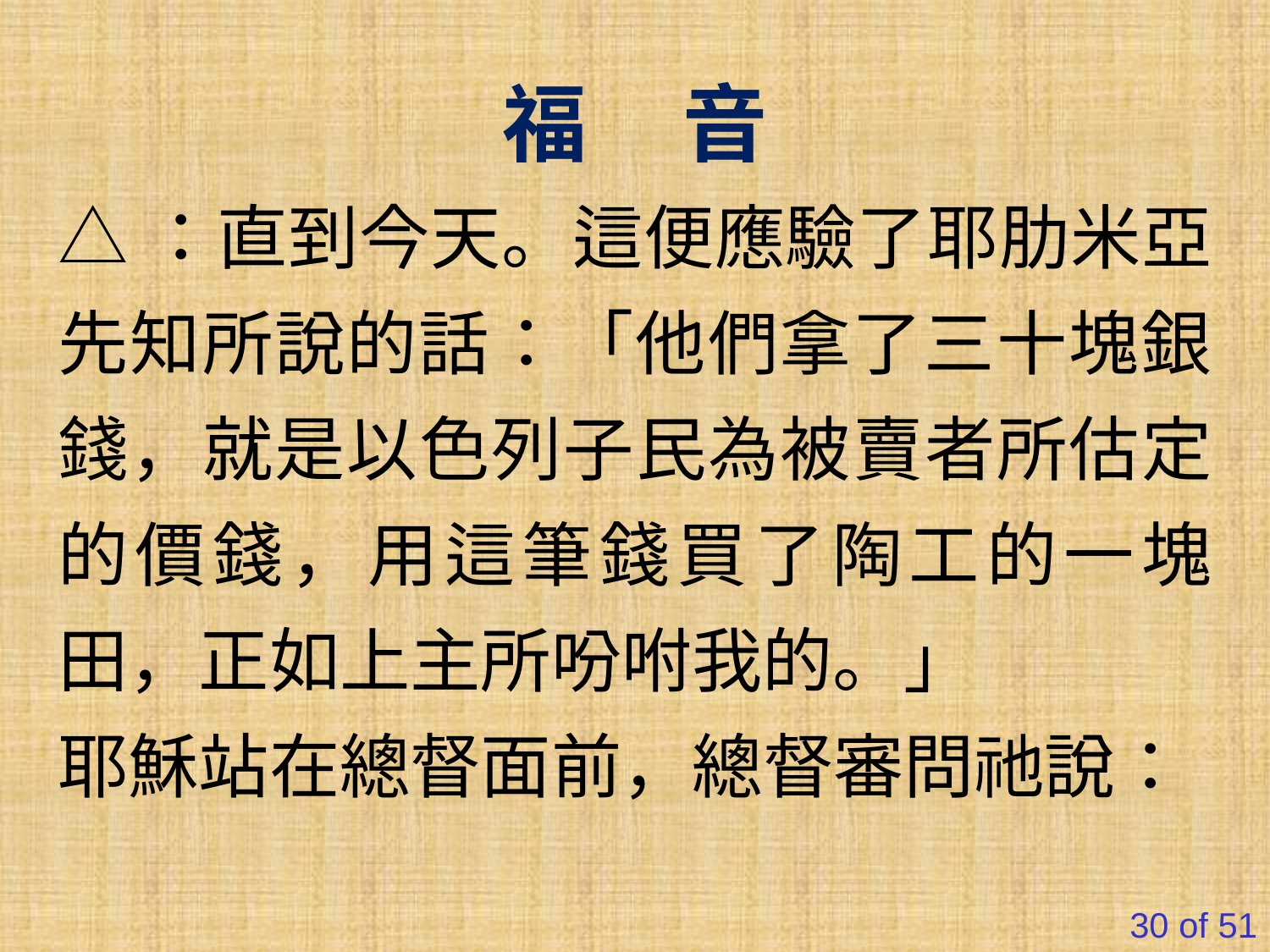

福     音
△：直到今天。這便應驗了耶肋米亞先知所說的話：「他們拿了三十塊銀錢，就是以色列子民為被賣者所估定的價錢，用這筆錢買了陶工的一塊田，正如上主所吩咐我的。」
耶穌站在總督面前，總督審問祂說：
30 of 51